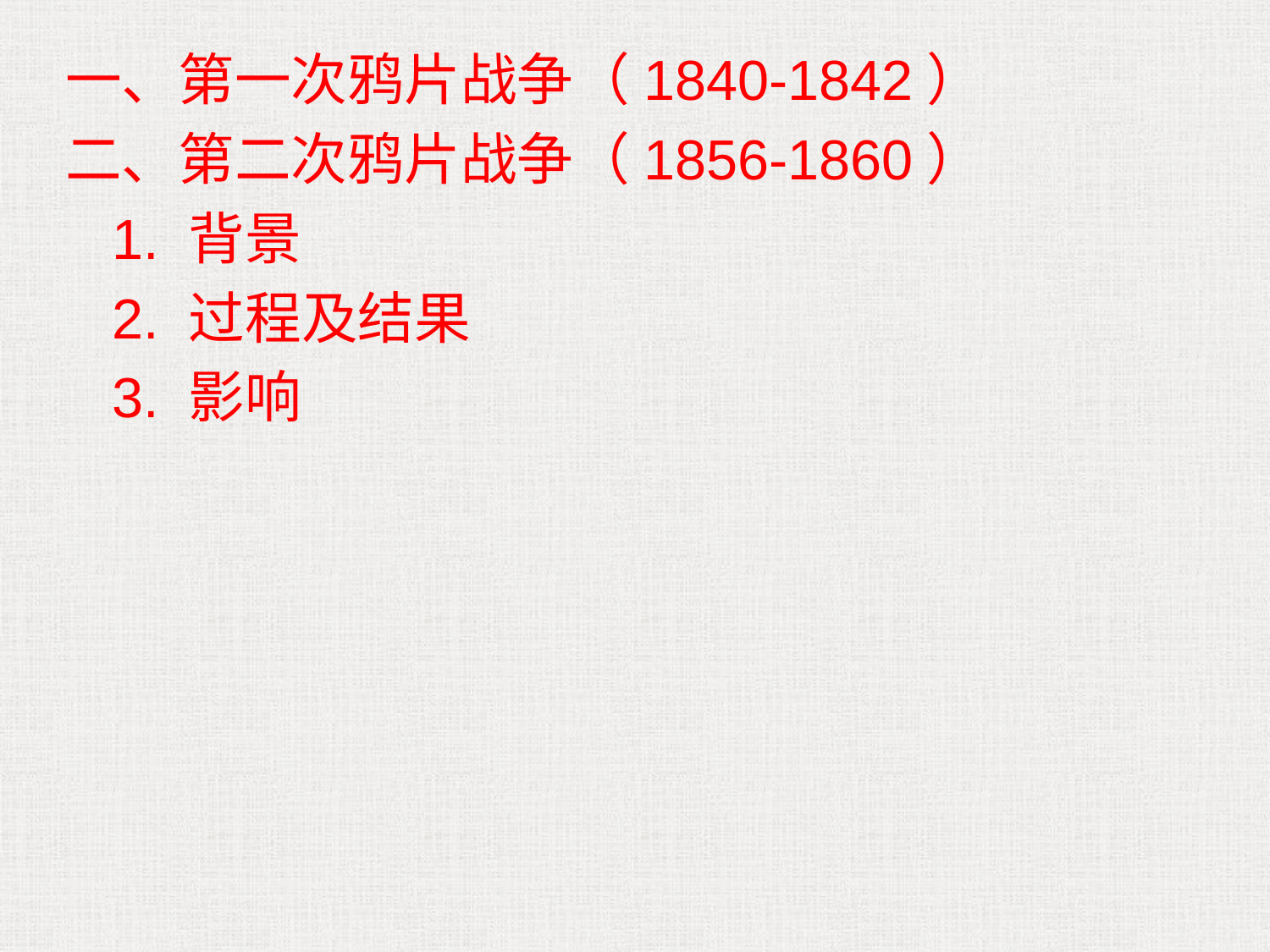

一、第一次鸦片战争（1840-1842）
二、第二次鸦片战争（1856-1860）
   1. 背景
   2. 过程及结果
   3. 影响